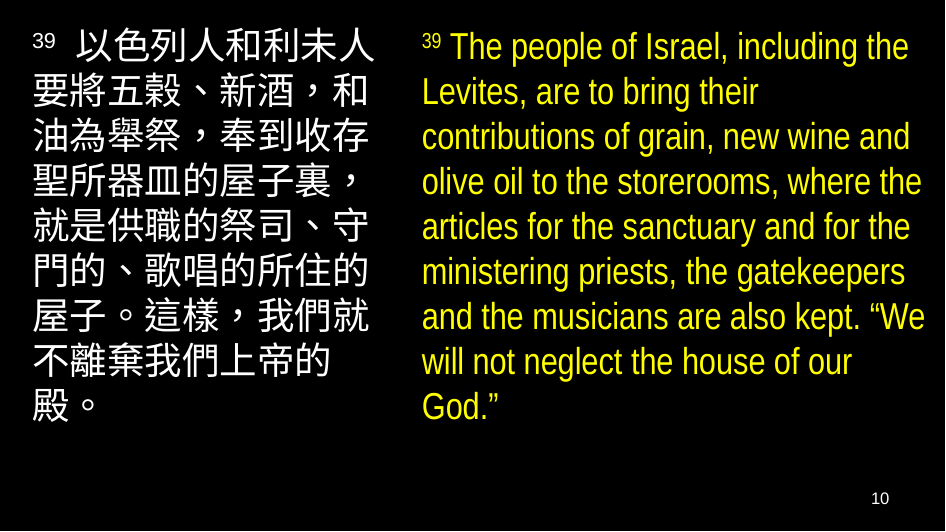

39 以色列人和利未人要將五榖、新酒，和油為舉祭，奉到收存聖所器皿的屋子裏，就是供職的祭司、守門的、歌唱的所住的屋子。這樣，我們就不離棄我們上帝的殿。

39 The people of Israel, including the Levites, are to bring their contributions of grain, new wine and olive oil to the storerooms, where the articles for the sanctuary and for the ministering priests, the gatekeepers and the musicians are also kept. “We will not neglect the house of our God.”

10